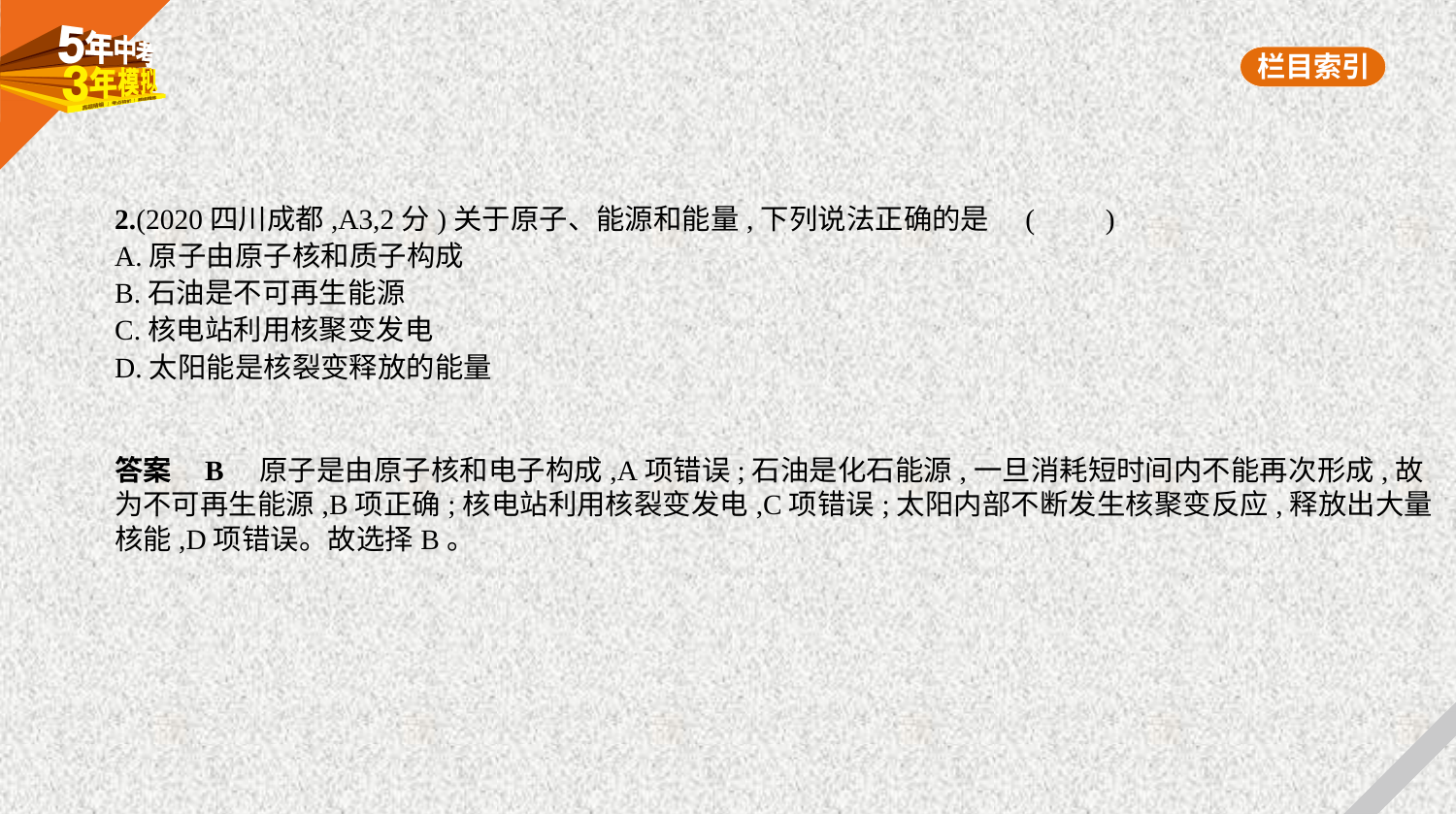

2.(2020四川成都,A3,2分)关于原子、能源和能量,下列说法正确的是 (　　)
A.原子由原子核和质子构成
B.石油是不可再生能源
C.核电站利用核聚变发电
D.太阳能是核裂变释放的能量
答案    B　原子是由原子核和电子构成,A项错误;石油是化石能源,一旦消耗短时间内不能再次形成,故
为不可再生能源,B项正确;核电站利用核裂变发电,C项错误;太阳内部不断发生核聚变反应,释放出大量
核能,D项错误。故选择B。